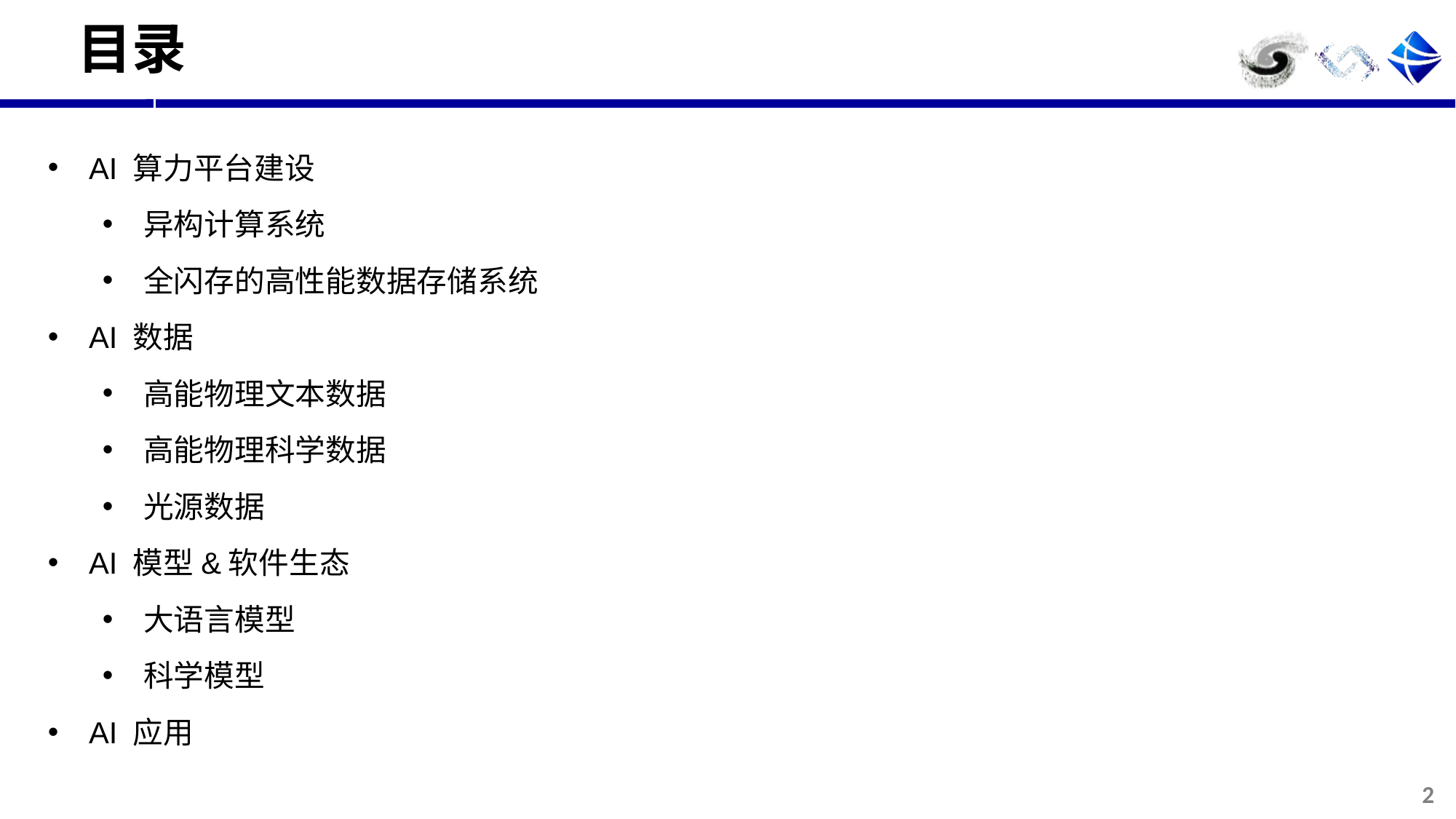

# 目录
AI 算力平台建设
异构计算系统
全闪存的高性能数据存储系统
AI 数据
高能物理文本数据
高能物理科学数据
光源数据
AI 模型&软件生态
大语言模型
科学模型
AI 应用